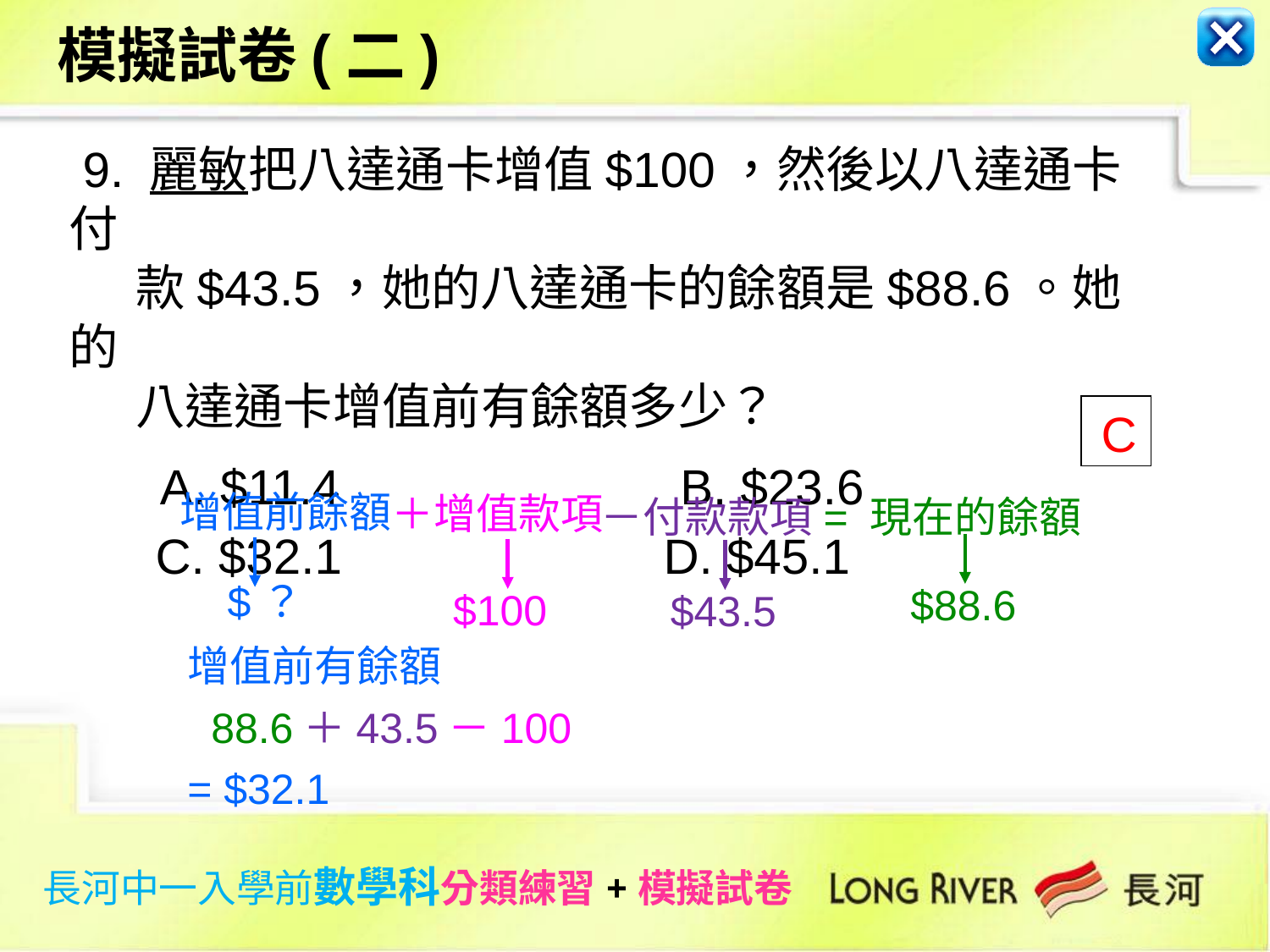

模擬試卷(二)
 9. 麗敏把八達通卡增值$100，然後以八達通卡付
     款$43.5，她的八達通卡的餘額是$88.6。她的
     八達通卡增值前有餘額多少？
  A. $11.4			B. $23.6
	C. $32.1			D. $45.1

 C
增值前餘額
＋增值款項
－付款款項
= 現在的餘額
$？
$88.6
$100
$43.5
增值前有餘額
  88.6＋43.5－100
= $32.1